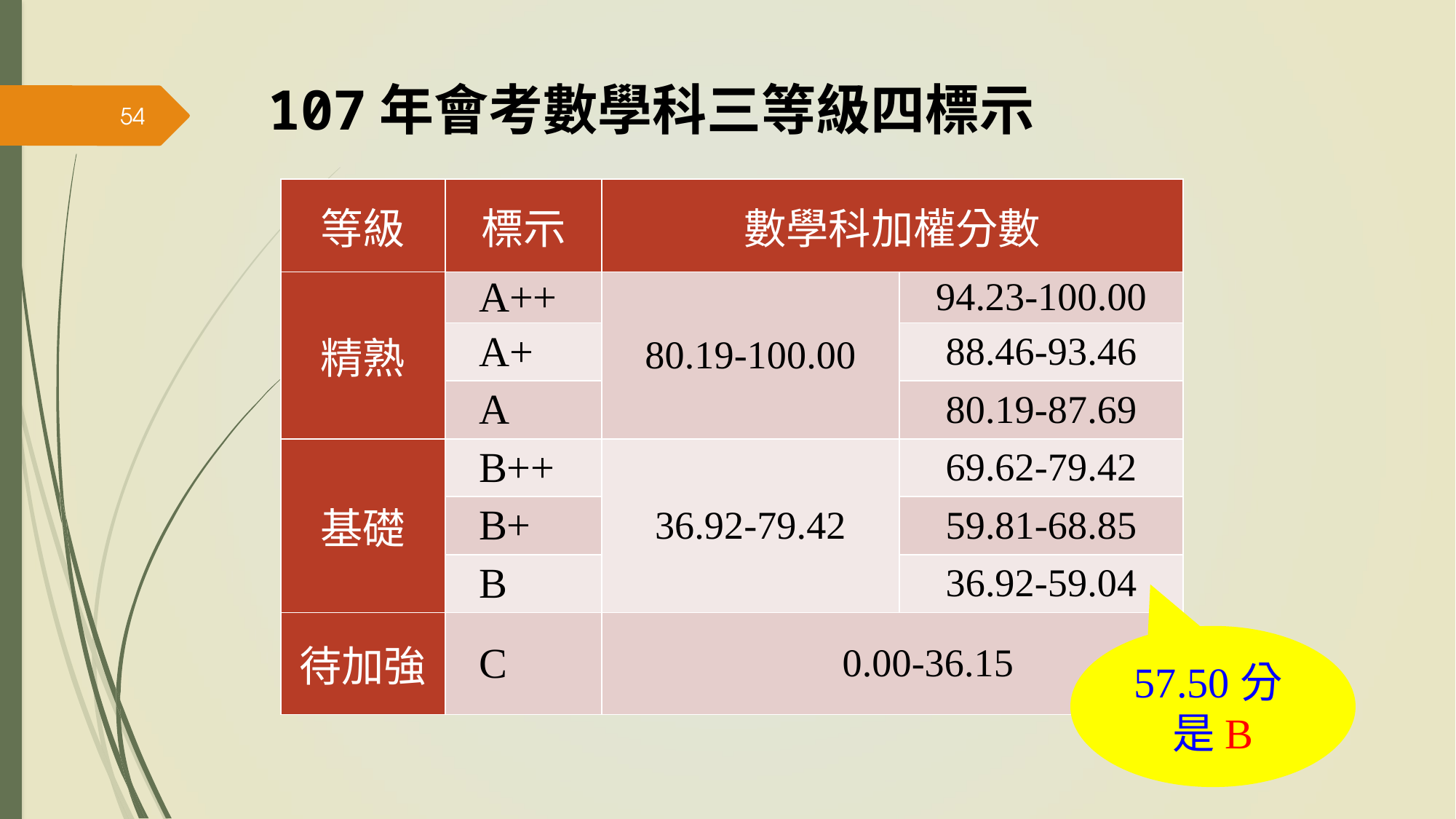

54
# 107年會考數學科三等級四標示
| 等級 | 標示 | 數學科加權分數 |  |
| --- | --- | --- | --- |
| 精熟 | A++ | 80.19-100.00 | 94.23-100.00 |
|  | A+ |  | 88.46-93.46 |
|  | A |  | 80.19-87.69 |
| 基礎 | B++ | 36.92-79.42 | 69.62-79.42 |
|  | B+ |  | 59.81-68.85 |
|  | B |  | 36.92-59.04 |
| 待加強 | C | 0.00-36.15 |  |
57.50分
是B